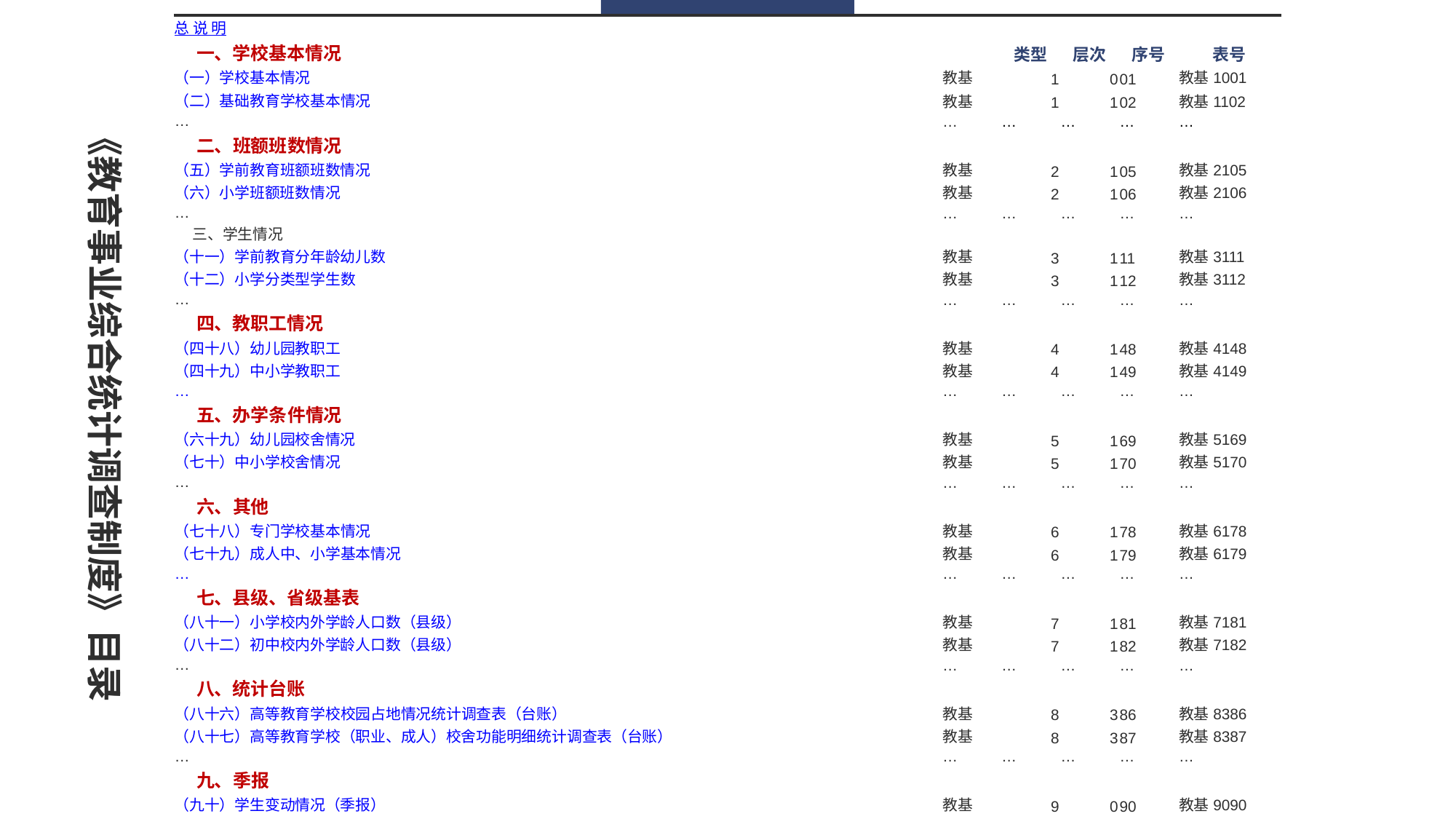

| 总 说 明 |  |  |  |  |  |
| --- | --- | --- | --- | --- | --- |
| 一、学校基本情况 |  | 类型 | 层次 | 序号 | 表号 |
| （一）学校基本情况 | 教基 | 1 | 0 | 01 | 教基1001 |
| （二）基础教育学校基本情况 | 教基 | 1 | 1 | 02 | 教基1102 |
| … | … | … | … | … | … |
| 二、班额班数情况 |  |  |  |  |  |
| （五）学前教育班额班数情况 | 教基 | 2 | 1 | 05 | 教基2105 |
| （六）小学班额班数情况 | 教基 | 2 | 1 | 06 | 教基2106 |
| … | … | … | … | … | … |
| 三、学生情况 |  |  |  |  |  |
| （十一）学前教育分年龄幼儿数 | 教基 | 3 | 1 | 11 | 教基3111 |
| （十二）小学分类型学生数 | 教基 | 3 | 1 | 12 | 教基3112 |
| … | … | … | … | … | … |
| 四、教职工情况 |  |  |  |  |  |
| （四十八）幼儿园教职工 | 教基 | 4 | 1 | 48 | 教基4148 |
| （四十九）中小学教职工 | 教基 | 4 | 1 | 49 | 教基4149 |
| … | … | … | … | … | … |
| 五、办学条件情况 |  |  |  |  |  |
| （六十九）幼儿园校舍情况 | 教基 | 5 | 1 | 69 | 教基5169 |
| （七十）中小学校舍情况 | 教基 | 5 | 1 | 70 | 教基5170 |
| … | … | … | … | … | … |
| 六、其他 |  |  |  |  |  |
| （七十八）专门学校基本情况 | 教基 | 6 | 1 | 78 | 教基6178 |
| （七十九）成人中、小学基本情况 | 教基 | 6 | 1 | 79 | 教基6179 |
| … | … | … | … | … | … |
| 七、县级、省级基表 |  |  |  |  |  |
| （八十一）小学校内外学龄人口数（县级） | 教基 | 7 | 1 | 81 | 教基7181 |
| （八十二）初中校内外学龄人口数（县级） | 教基 | 7 | 1 | 82 | 教基7182 |
| … | … | … | … | … | … |
| 八、统计台账 |  |  |  |  |  |
| （八十六）高等教育学校校园占地情况统计调查表（台账） | 教基 | 8 | 3 | 86 | 教基8386 |
| （八十七）高等教育学校（职业、成人）校舍功能明细统计调查表（台账） | 教基 | 8 | 3 | 87 | 教基8387 |
| … | … | … | … | … | … |
| 九、季报 |  |  |  |  |  |
| （九十）学生变动情况（季报） | 教基 | 9 | 0 | 90 | 教基9090 |
| （九十一）在校生中死亡的主要原因（季报） | 教基 | 9 | 0 | 91 | 教基9091 |
| 十、基本建设投资 |  |  |  |  |  |
| （九十二）各级各类学校基本建设完成情况表 | 教基 | A | 0 | 92 | 教基A092 |
| 十一、中外合作办学 |  |  |  |  |  |
| （九十三）中外合作办学机构及项目基本情况 | 教基 | 3 | 3 | 93 | 教基3393 |
《教育事业综合统计调查制度》目录